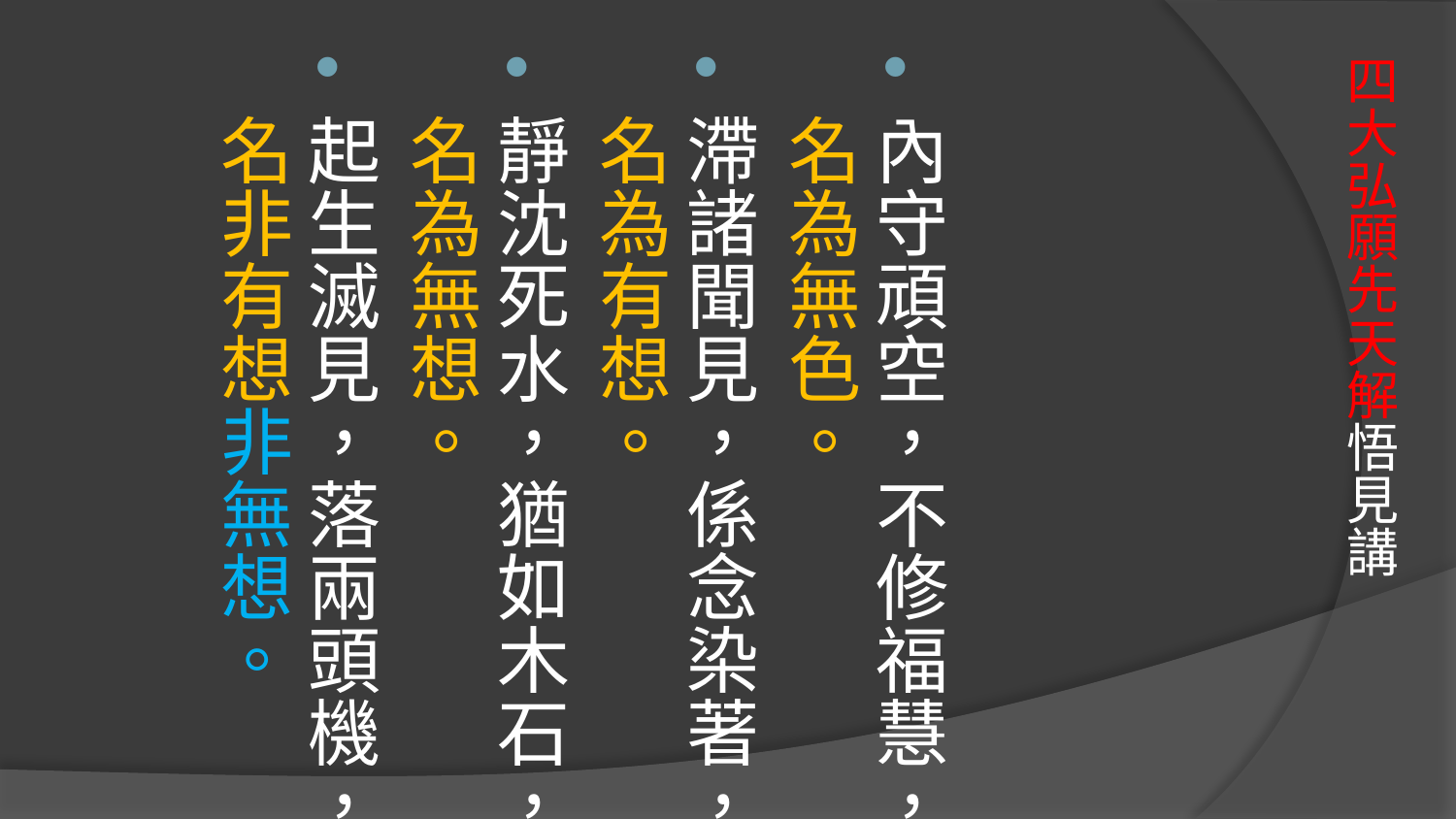

內守頑空，不修福慧，名為無色。
滯諸聞見，係念染著，名為有想。
靜沈死水，猶如木石，名為無想。
起生滅見，落兩頭機，名非有想非無想。

# 四大弘願先天解悟見講